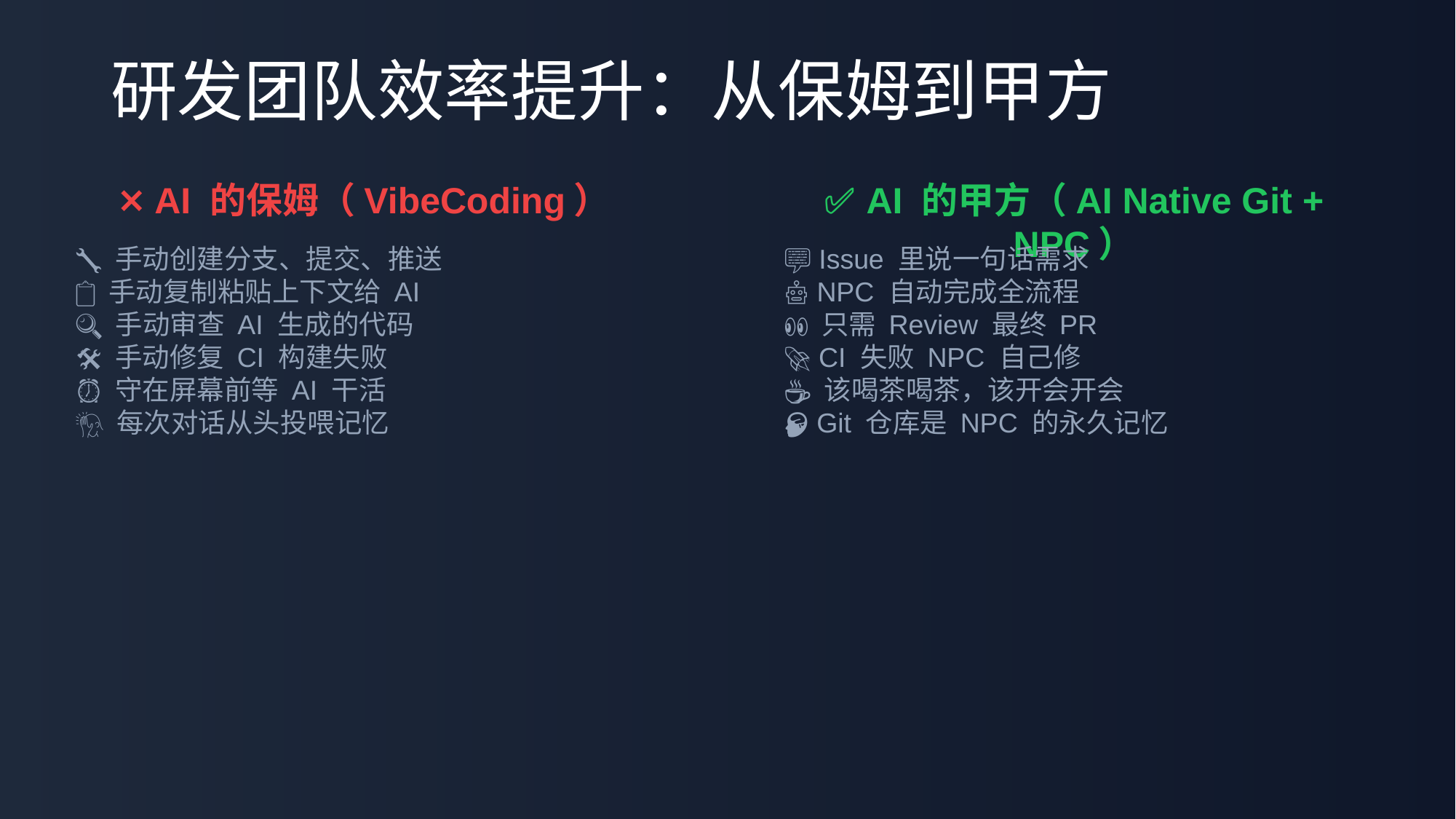

# 研发团队效率提升：从保姆到甲方
❌ AI 的保姆（VibeCoding）
✅ AI 的甲方（AI Native Git + NPC）
🔧 手动创建分支、提交、推送
📋 手动复制粘贴上下文给 AI
🔍 手动审查 AI 生成的代码
🛠 手动修复 CI 构建失败
⏰ 守在屏幕前等 AI 干活
🤦 每次对话从头投喂记忆
💬 Issue 里说一句话需求
🤖 NPC 自动完成全流程
👀 只需 Review 最终 PR
🚀 CI 失败 NPC 自己修
☕ 该喝茶喝茶，该开会开会
🧠 Git 仓库是 NPC 的永久记忆